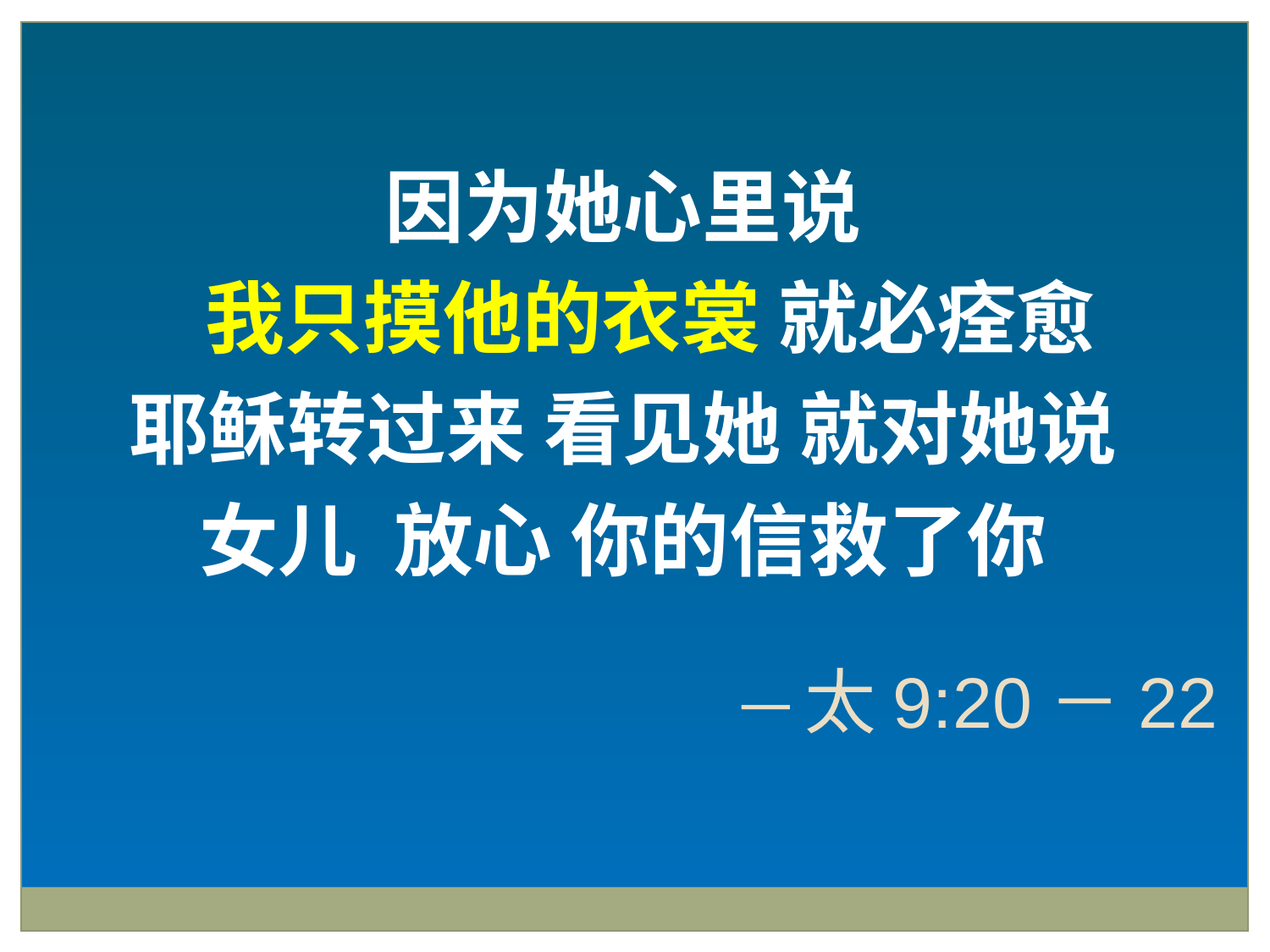

因为她心里说
  我只摸他的衣裳 就必痊愈
耶稣转过来 看见她 就对她说
女儿  放心 你的信救了你

一 太9:20－22